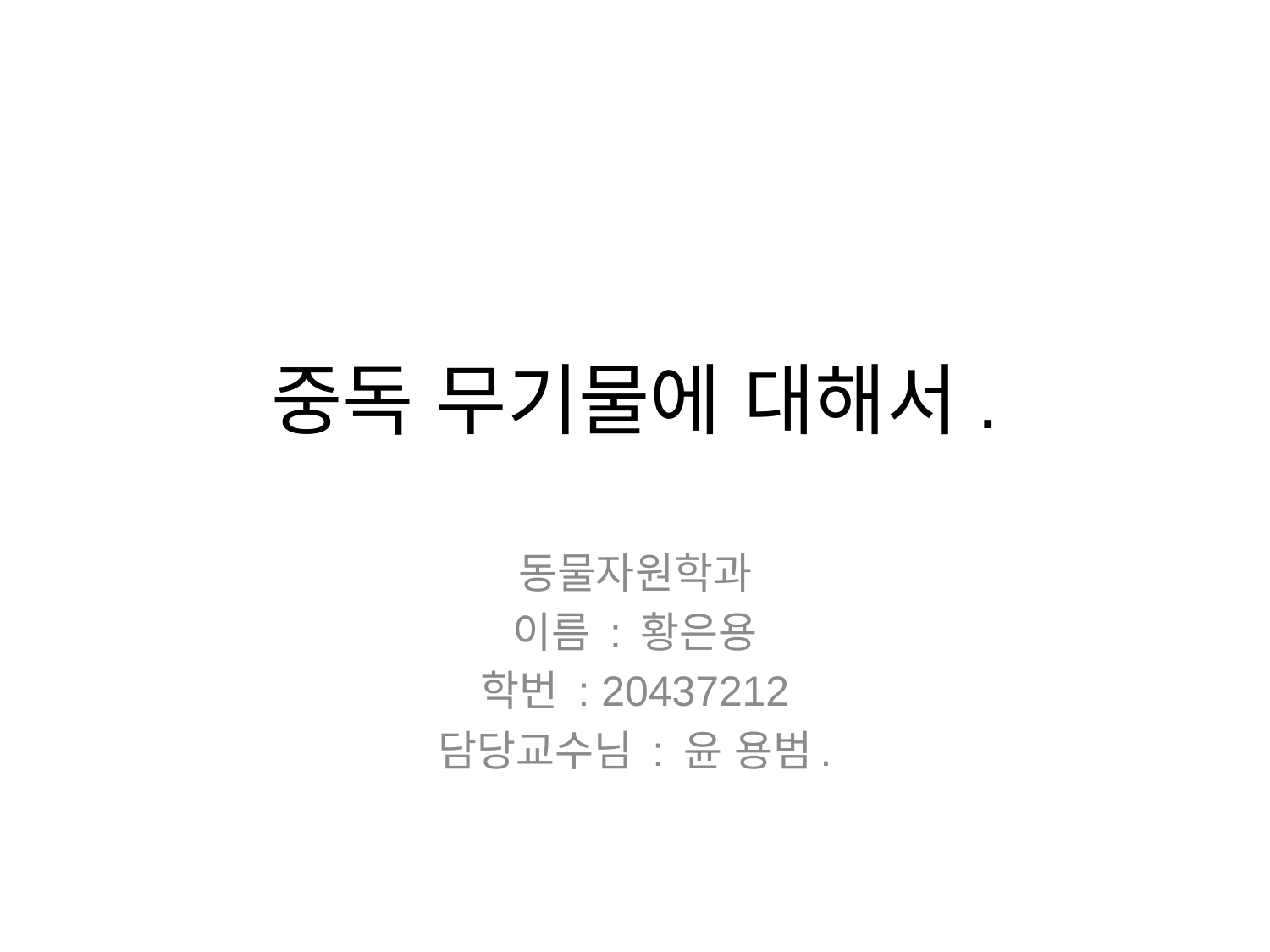

# 중독 무기물에 대해서.
동물자원학과
이름 : 황은용
학번 : 20437212
담당교수님 : 윤 용범.